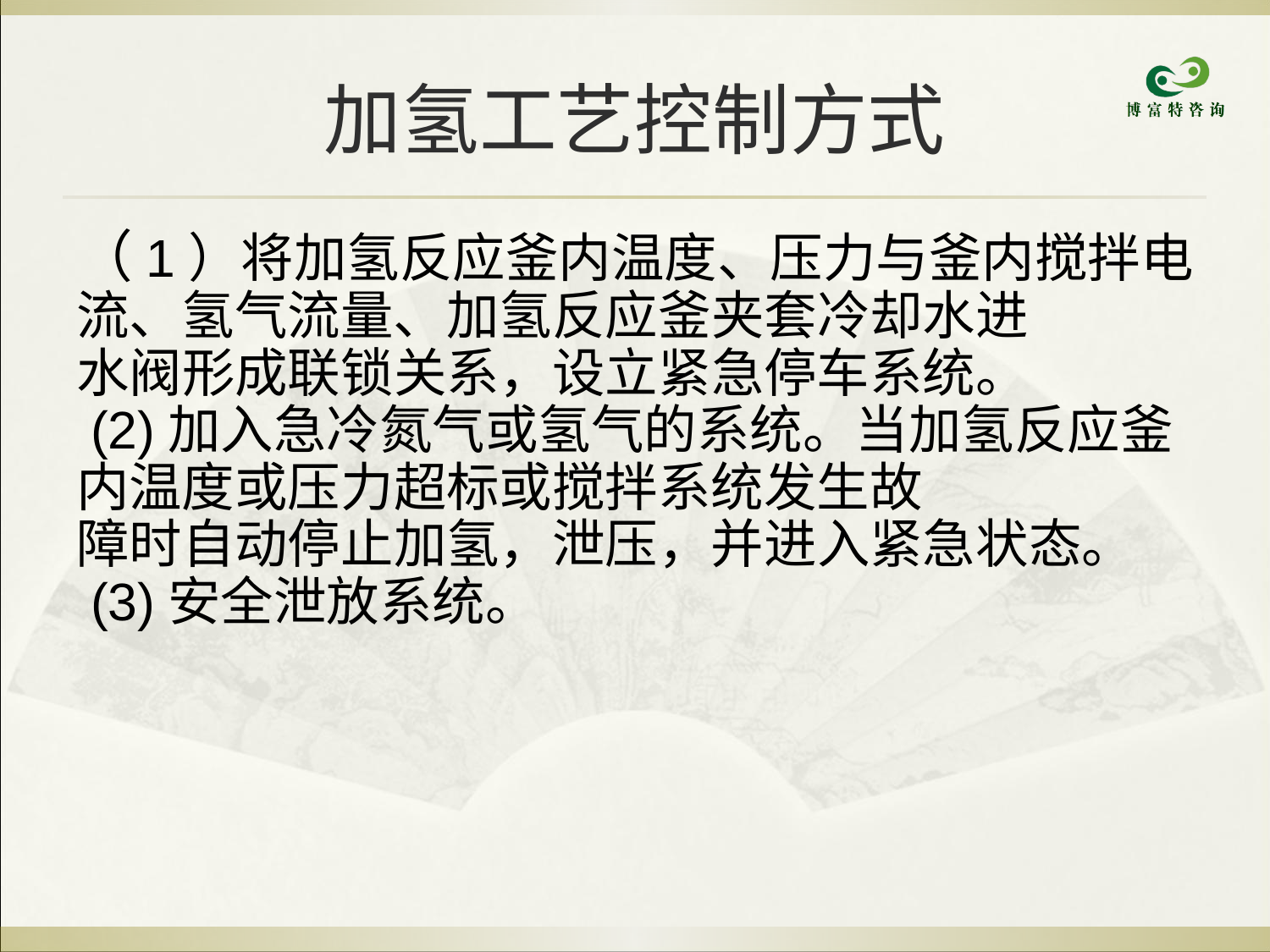

加氢工艺控制方式
（1）将加氢反应釜内温度、压力与釜内搅拌电流、氢气流量、加氢反应釜夹套冷却水进
水阀形成联锁关系，设立紧急停车系统。
 (2)加入急冷氮气或氢气的系统。当加氢反应釜内温度或压力超标或搅拌系统发生故
障时自动停止加氢，泄压，并进入紧急状态。
 (3)安全泄放系统。